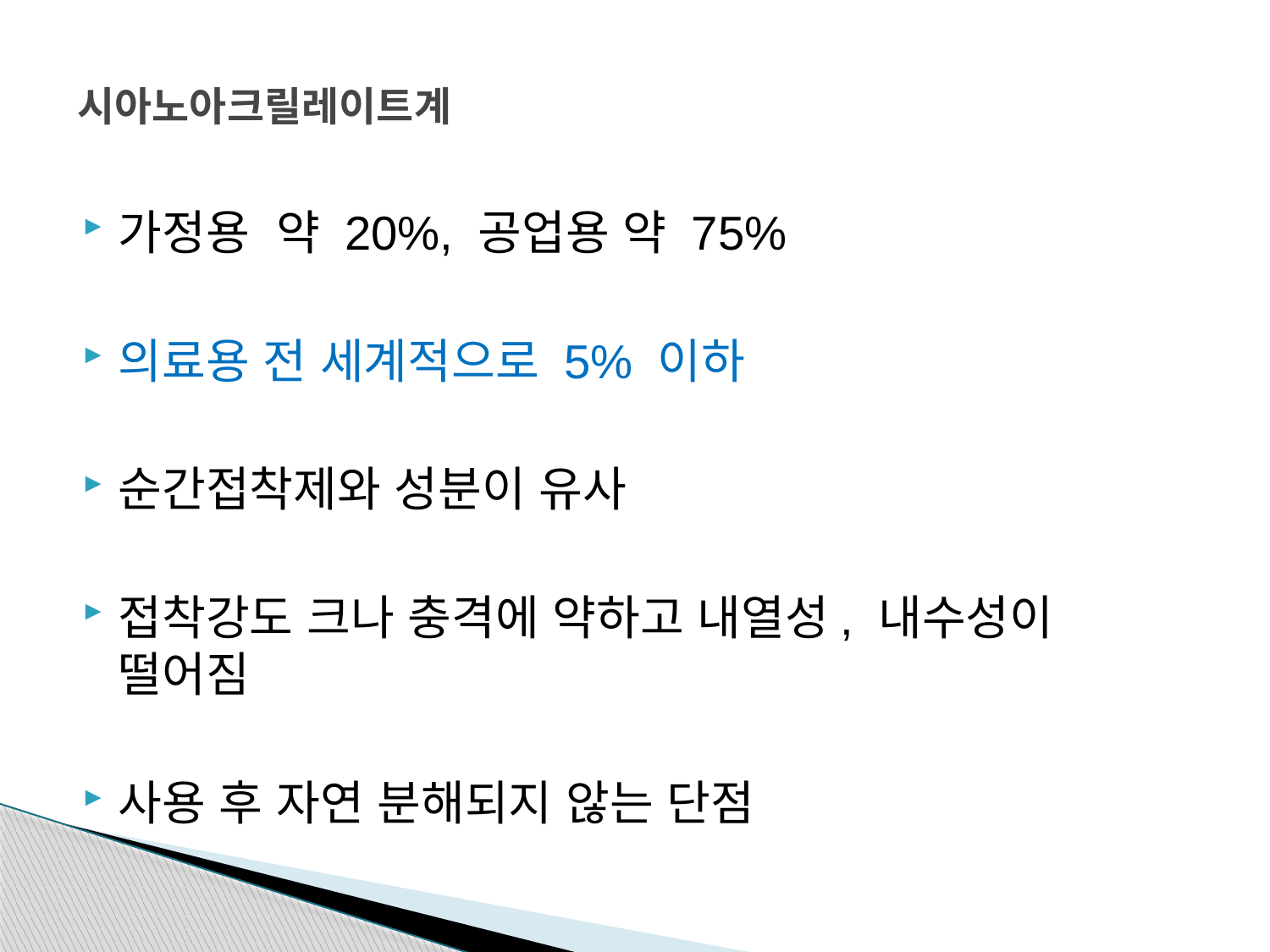

# 시아노아크릴레이트계
가정용  약 20%, 공업용 약 75%

의료용 전 세계적으로 5% 이하

순간접착제와 성분이 유사

접착강도 크나 충격에 약하고 내열성, 내수성이 떨어짐

사용 후 자연 분해되지 않는 단점